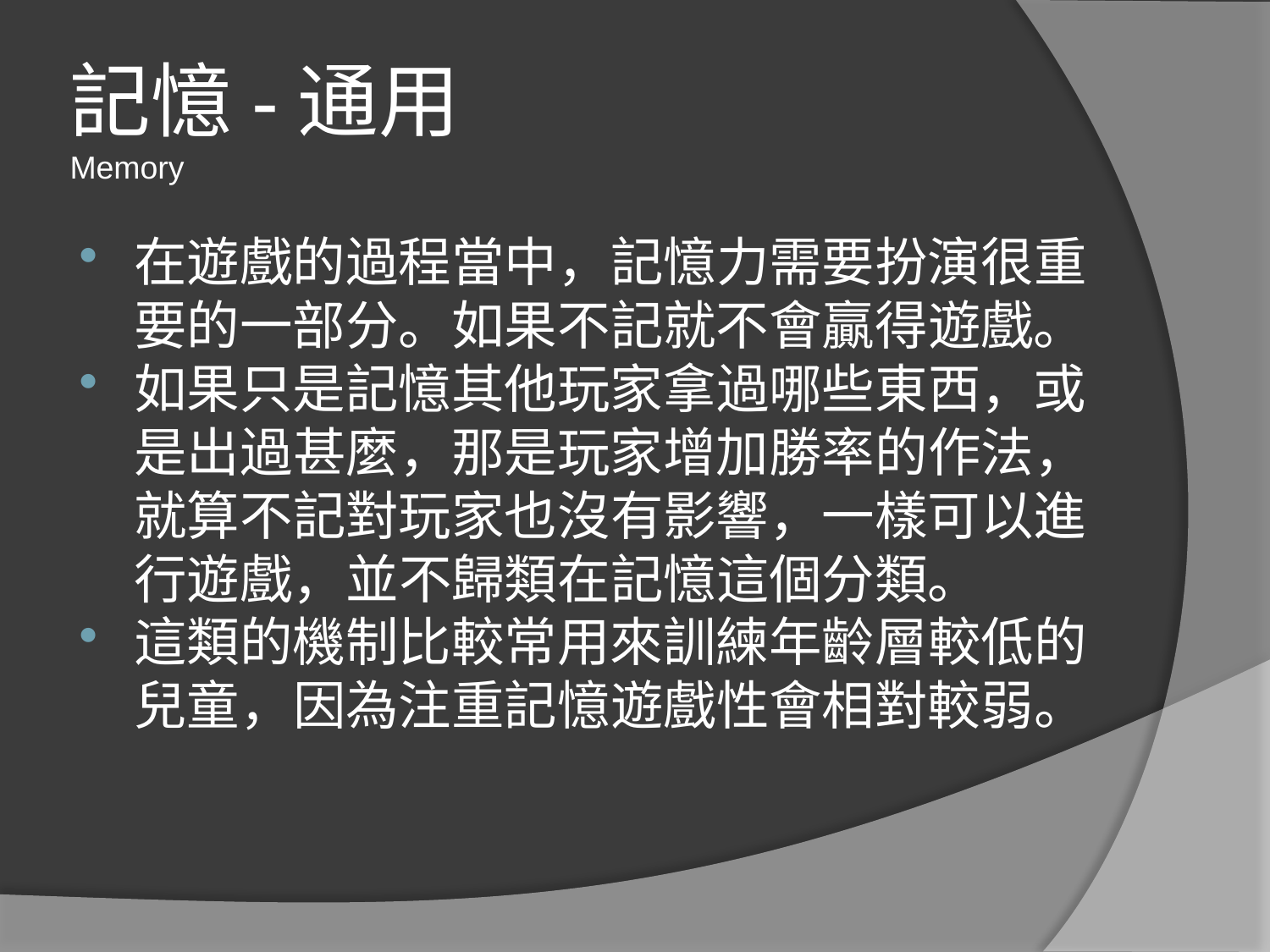

記憶-通用
Memory
在遊戲的過程當中，記憶力需要扮演很重要的一部分。如果不記就不會贏得遊戲。
如果只是記憶其他玩家拿過哪些東西，或是出過甚麼，那是玩家增加勝率的作法，就算不記對玩家也沒有影響，一樣可以進行遊戲，並不歸類在記憶這個分類。
這類的機制比較常用來訓練年齡層較低的兒童，因為注重記憶遊戲性會相對較弱。